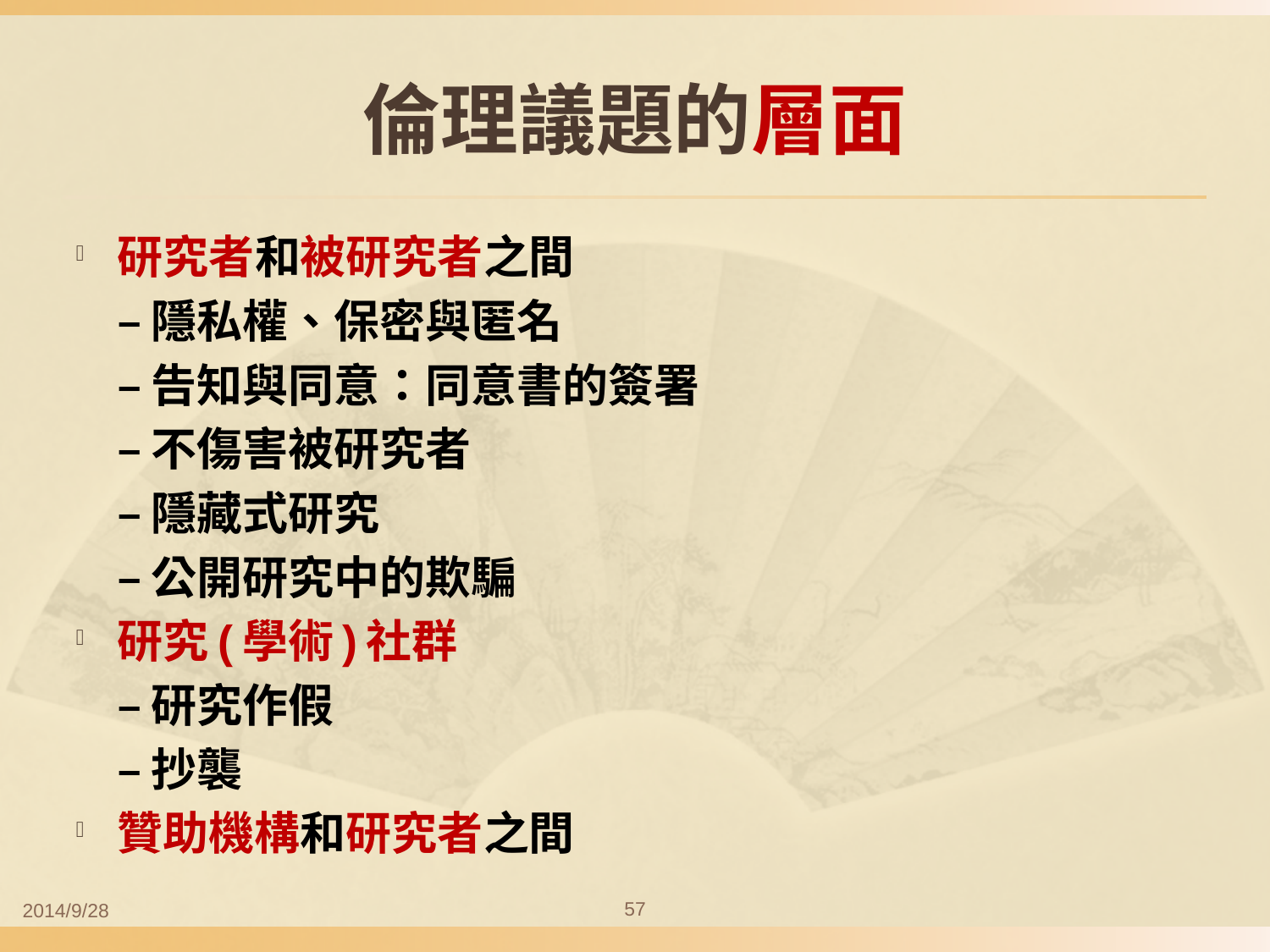

# 倫理議題的層面
研究者和被研究者之間
    –隱私權、保密與匿名
    –告知與同意：同意書的簽署
    –不傷害被研究者
    –隱藏式研究
    –公開研究中的欺騙
研究(學術)社群
    –研究作假
    –抄襲
贊助機構和研究者之間
2014/9/28
57